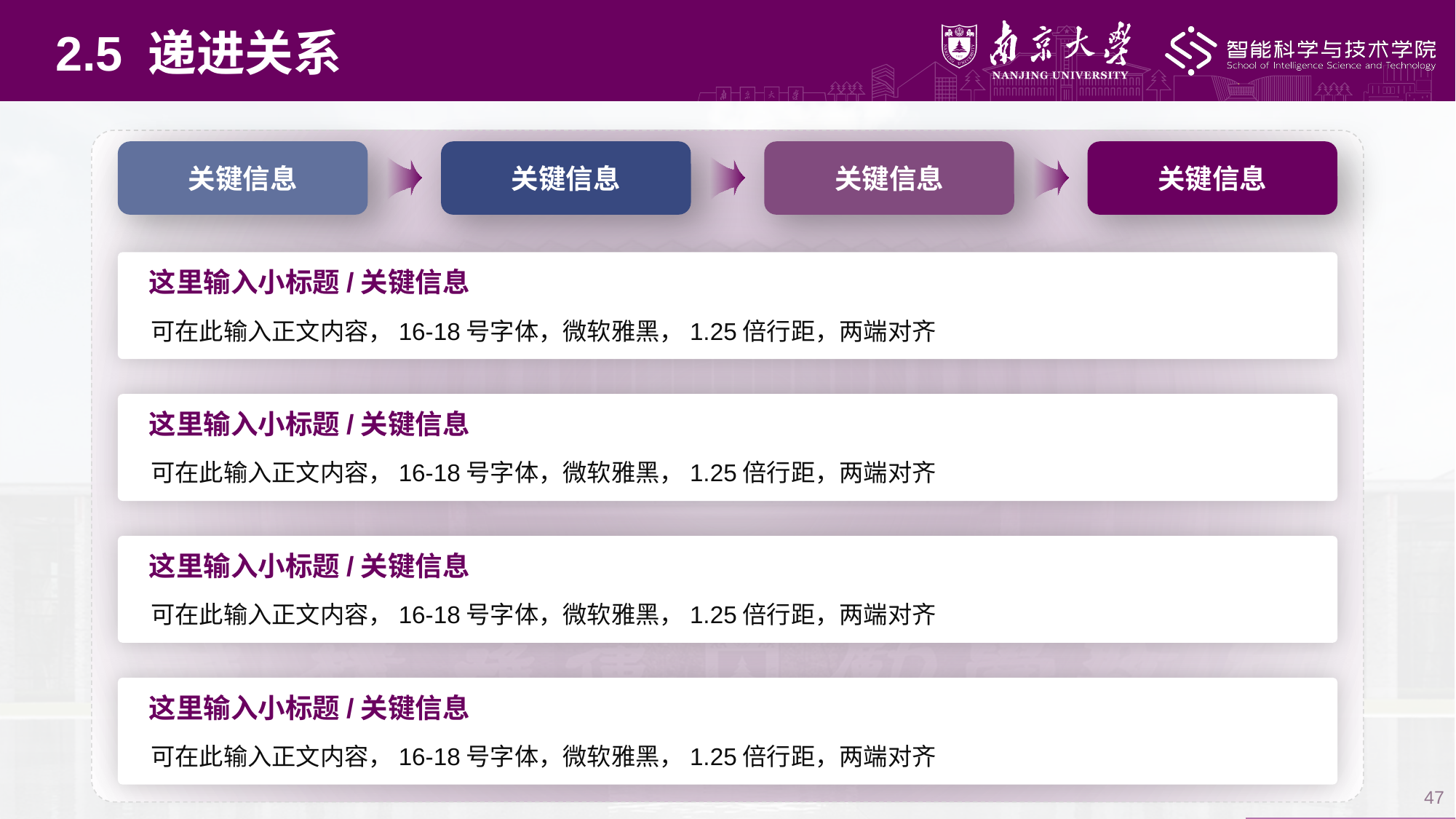

2.5 递进关系

关键信息
关键信息
关键信息
关键信息

这里输入小标题/关键信息
可在此输入正文内容，16-18号字体，微软雅黑，1.25倍行距，两端对齐

这里输入小标题/关键信息
可在此输入正文内容，16-18号字体，微软雅黑，1.25倍行距，两端对齐

这里输入小标题/关键信息
可在此输入正文内容，16-18号字体，微软雅黑，1.25倍行距，两端对齐

这里输入小标题/关键信息
可在此输入正文内容，16-18号字体，微软雅黑，1.25倍行距，两端对齐
47